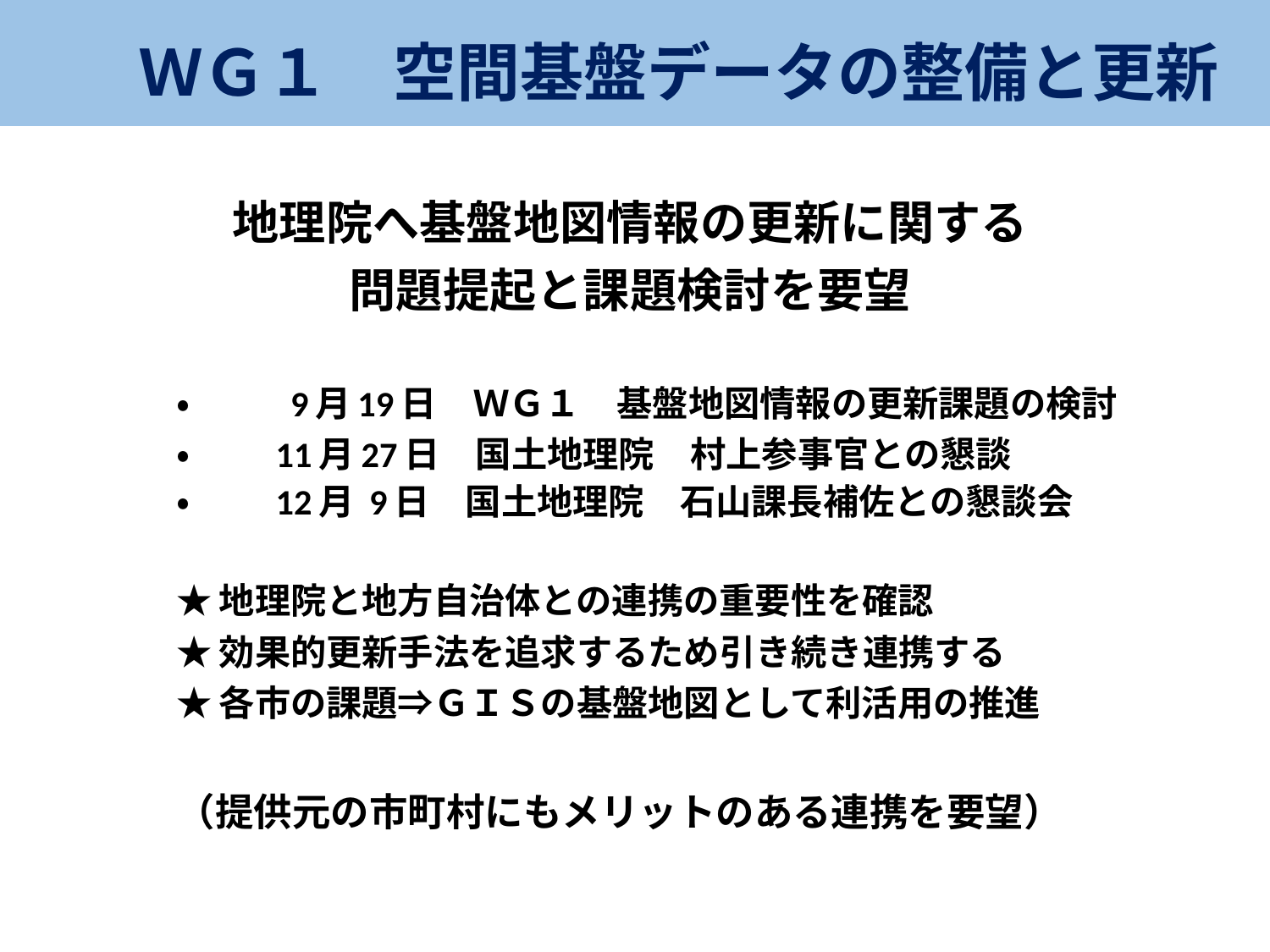

ＷＧ１　空間基盤データの整備と更新
地理院へ基盤地図情報の更新に関する
問題提起と課題検討を要望

			・	 9月19日　	ＷＧ１　基盤地図情報の更新課題の検討
			・	11月27日　国土地理院　村上参事官との懇談
			・	12月 9日　国土地理院　石山課長補佐との懇談会

					★地理院と地方自治体との連携の重要性を確認
					★効果的更新手法を追求するため引き続き連携する
					★各市の課題⇒ＧＩＳの基盤地図として利活用の推進

	（提供元の市町村にもメリットのある連携を要望）